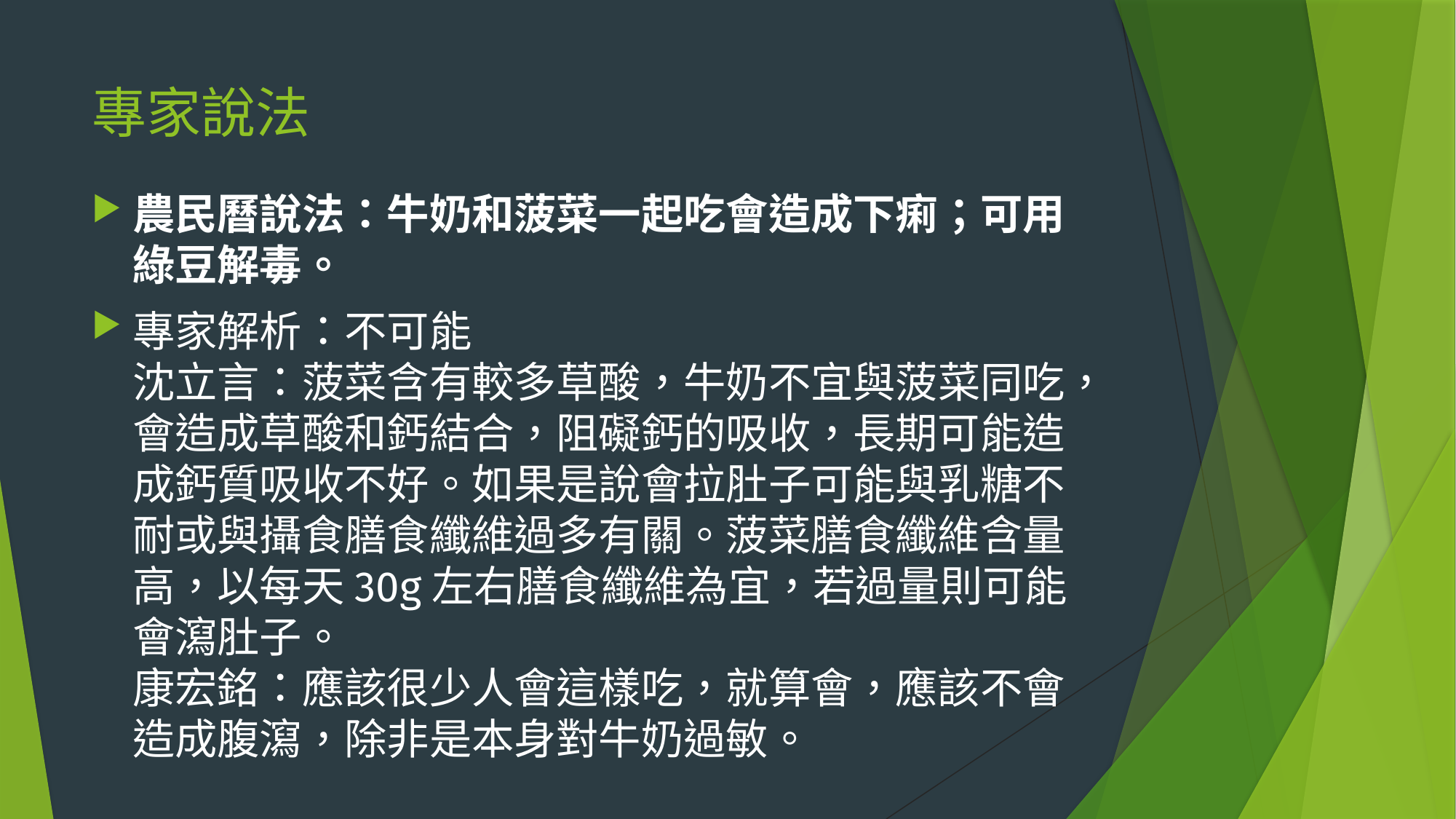

# 專家說法
農民曆說法：牛奶和菠菜一起吃會造成下痢；可用綠豆解毒。
專家解析：不可能
沈立言：菠菜含有較多草酸，牛奶不宜與菠菜同吃，會造成草酸和鈣結合，阻礙鈣的吸收，長期可能造成鈣質吸收不好。如果是說會拉肚子可能與乳糖不耐或與攝食膳食纖維過多有關。菠菜膳食纖維含量高，以每天30g左右膳食纖維為宜，若過量則可能會瀉肚子。
康宏銘：應該很少人會這樣吃，就算會，應該不會造成腹瀉，除非是本身對牛奶過敏。